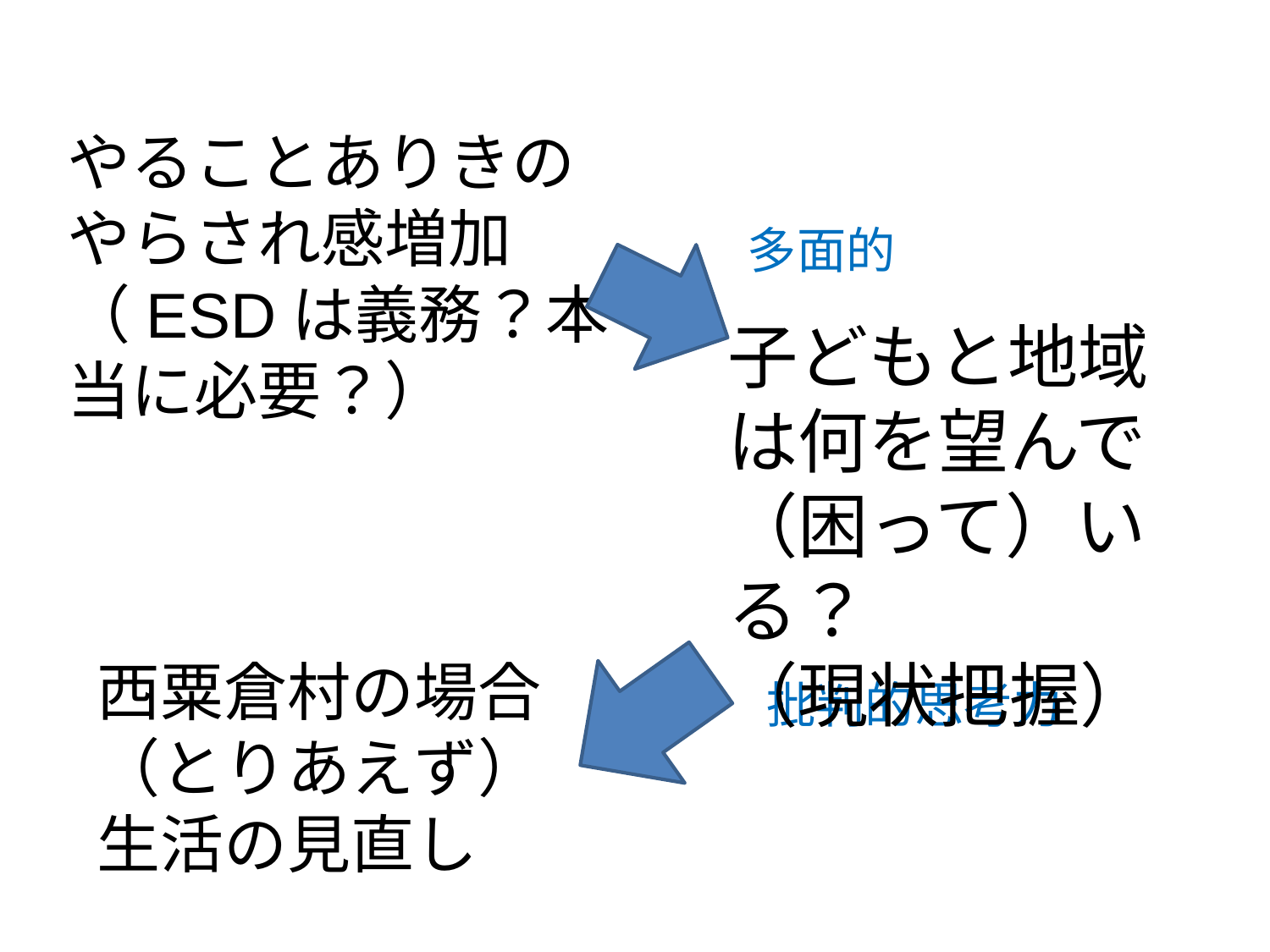

やることありきのやらされ感増加
（ESDは義務？本当に必要？）
多面的

子どもと地域は何を望んで（困って）いる？
（現状把握）

西粟倉村の場合
（とりあえず）
生活の見直し
批判的思考力